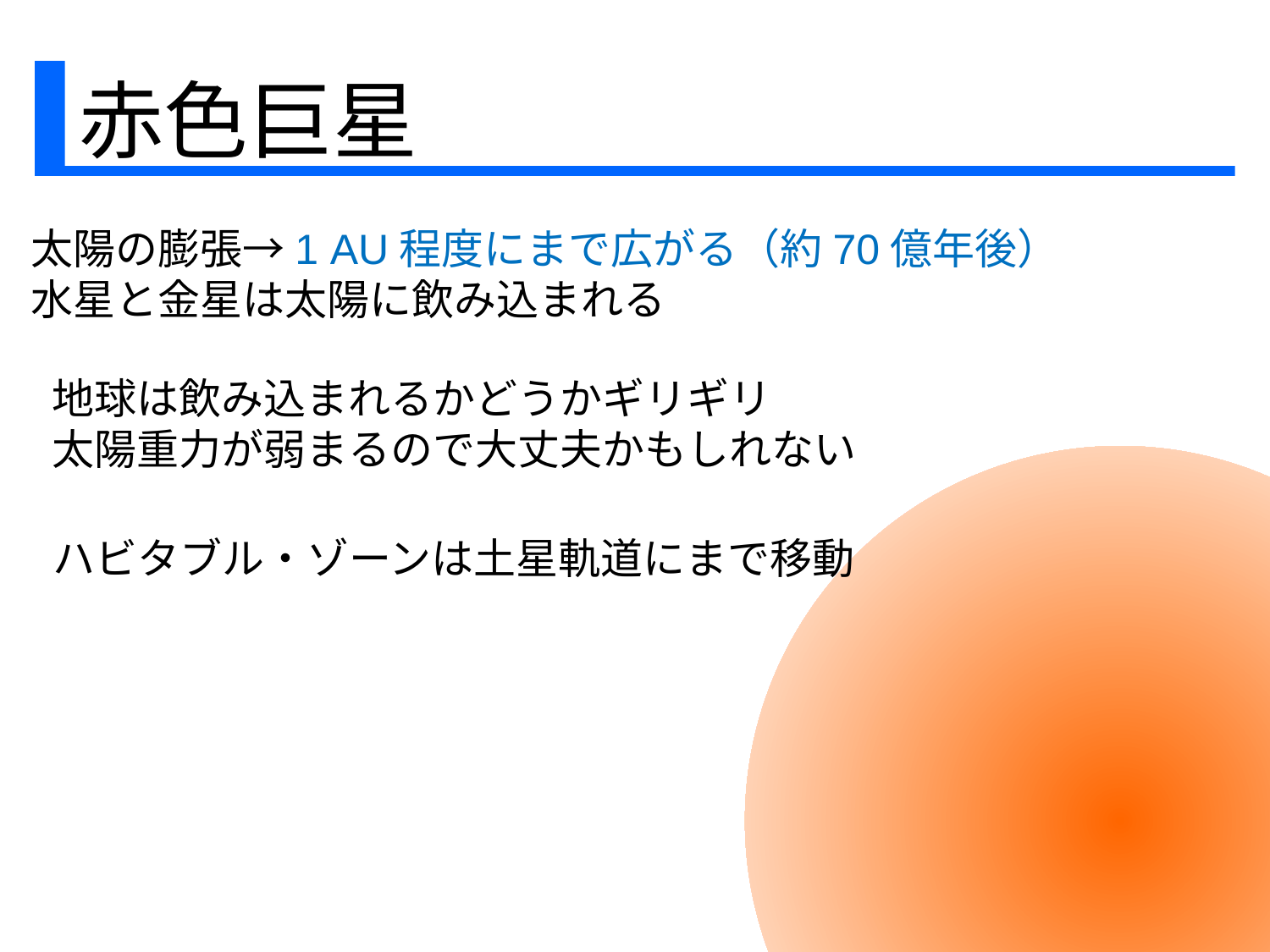

赤色巨星

太陽の膨張→1 AU程度にまで広がる（約70億年後）
水星と金星は太陽に飲み込まれる
地球は飲み込まれるかどうかギリギリ
太陽重力が弱まるので大丈夫かもしれない

ハビタブル・ゾーンは土星軌道にまで移動